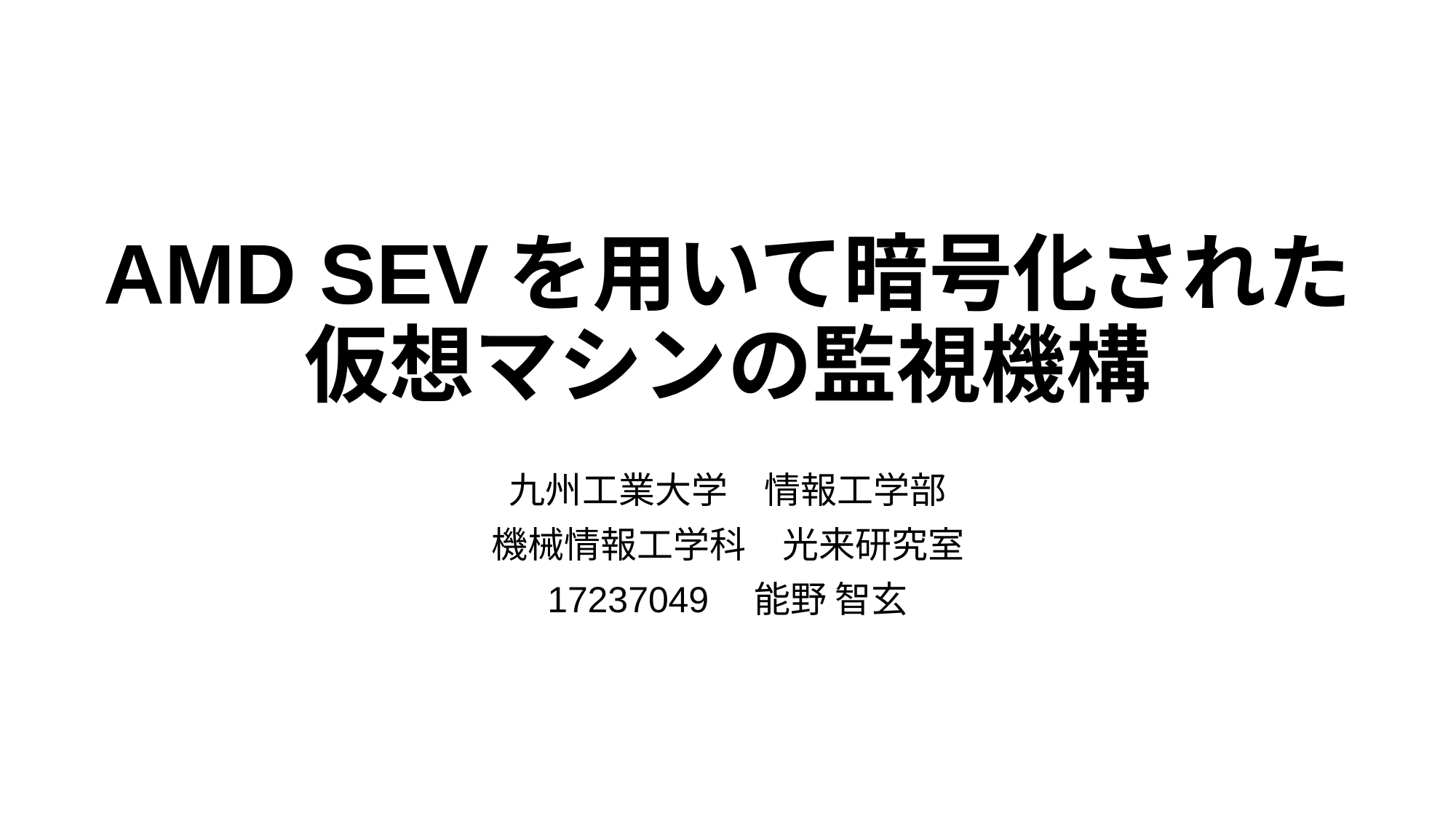

# AMD SEVを用いて暗号化された 仮想マシンの監視機構
九州工業大学　情報工学部
機械情報工学科　光来研究室
17237049　能野 智玄